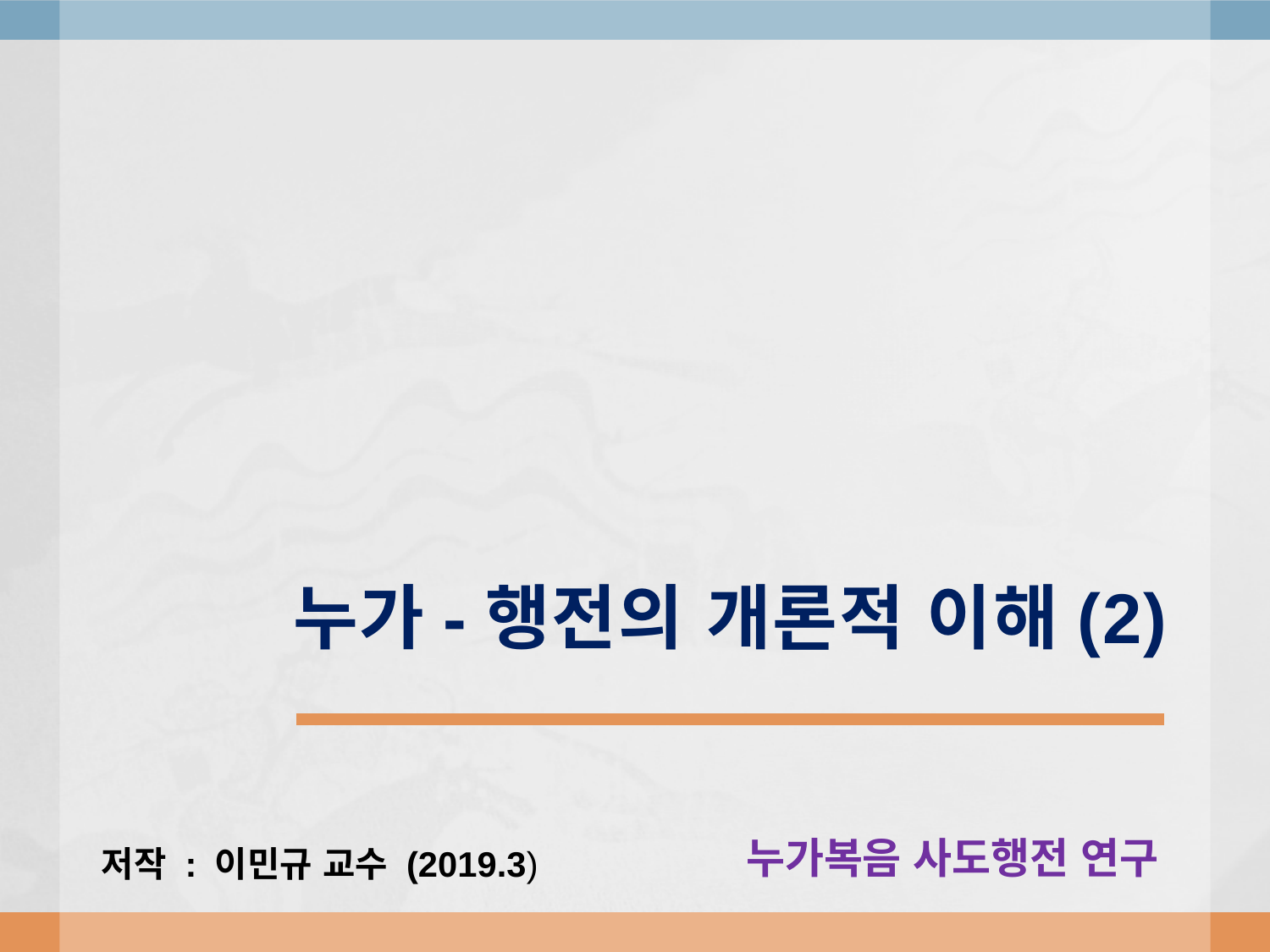

# 누가-행전의 개론적 이해(2)
누가복음 사도행전 연구

저작 : 이민규 교수 (2019.3)